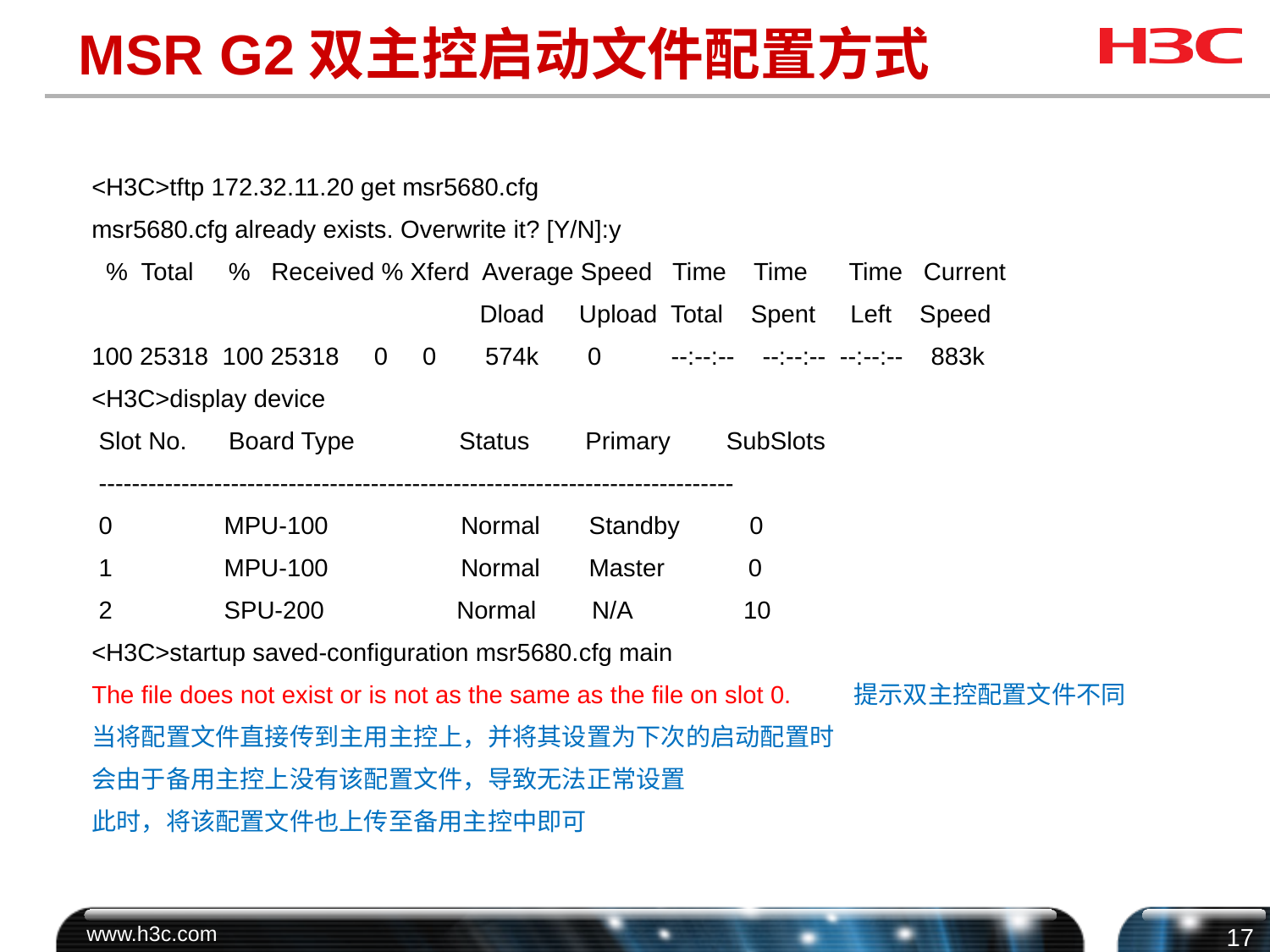

# MSR G2双主控启动文件配置方式
<H3C>tftp 172.32.11.20 get msr5680.cfg
msr5680.cfg already exists. Overwrite it? [Y/N]:y
  %  Total     %   Received % Xferd  Average Speed   Time    Time      Time   Current
                                   		 Dload     Upload  Total    Spent     Left    Speed
100 25318  100 25318     0     0       574k       0          --:--:--    --:--:--  --:--:--    883k
<H3C>display device
 Slot No.      Board Type               Status        Primary        SubSlots
 -----------------------------------------------------------------------------
 0                MPU-100                   Normal       Standby          0
 1                MPU-100                   Normal       Master            0
 2                SPU-200                   Normal        N/A                10
<H3C>startup saved-configuration msr5680.cfg main
The file does not exist or is not as the same as the file on slot 0.	提示双主控配置文件不同
当将配置文件直接传到主用主控上，并将其设置为下次的启动配置时
会由于备用主控上没有该配置文件，导致无法正常设置
此时，将该配置文件也上传至备用主控中即可